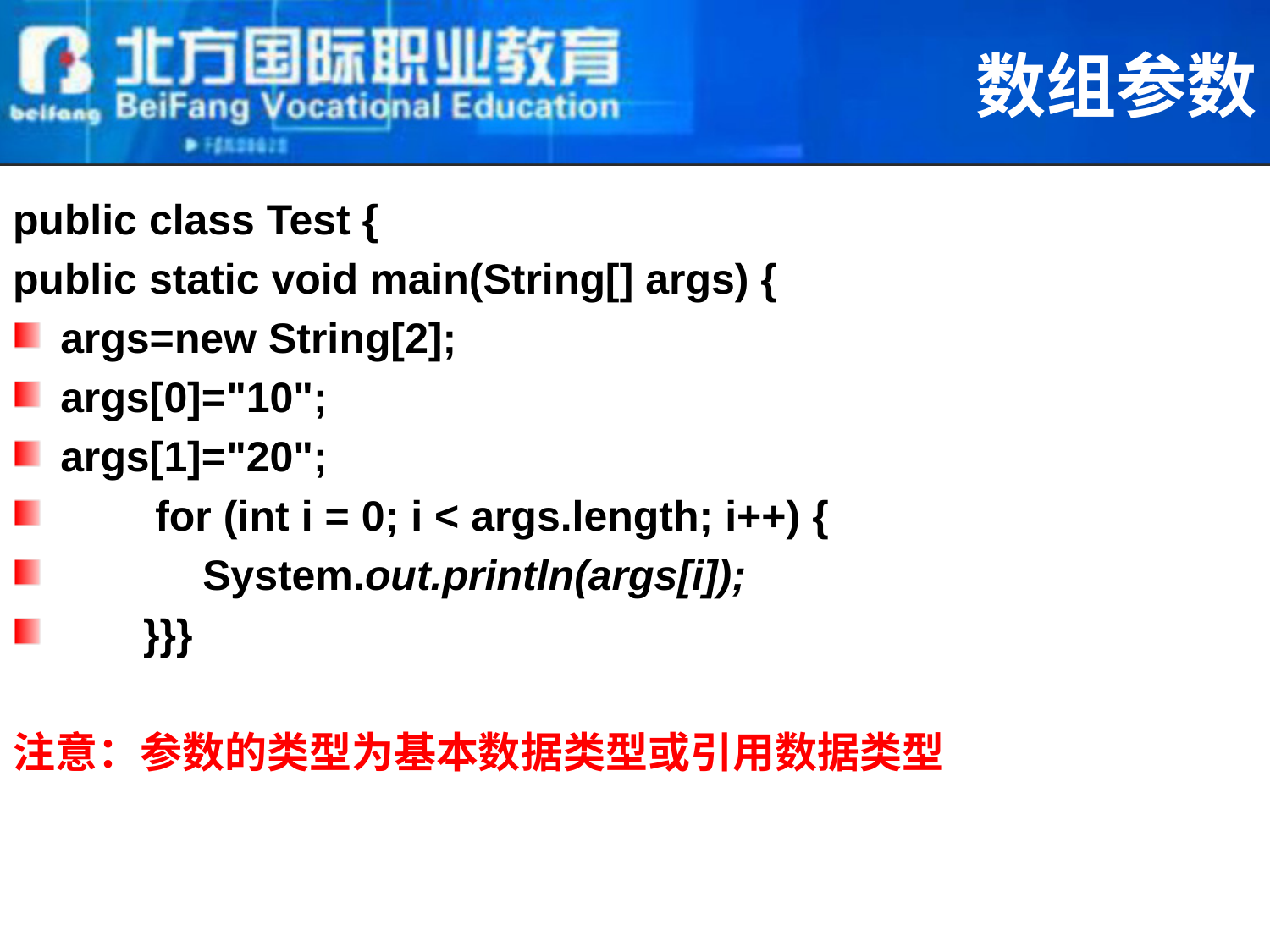

# 数组参数
public class Test {
public static void main(String[] args) {
args=new String[2];
args[0]="10";
args[1]="20";
        for (int i = 0; i < args.length; i++) {
            System.out.println(args[i]);
       }}}

注意：参数的类型为基本数据类型或引用数据类型